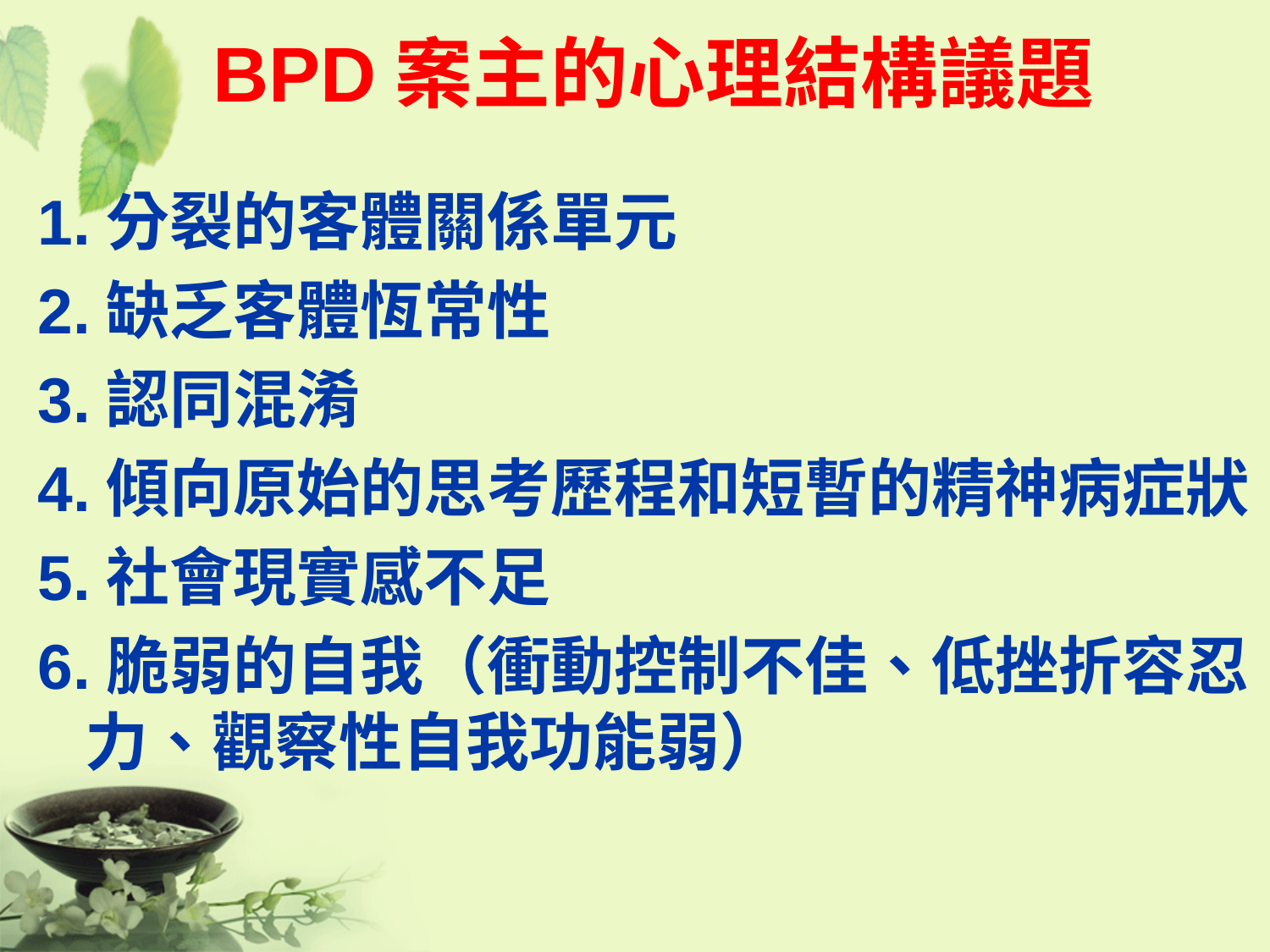

# BPD案主的心理結構議題
1.分裂的客體關係單元
2.缺乏客體恆常性
3.認同混淆
4.傾向原始的思考歷程和短暫的精神病症狀
5.社會現實感不足
6.脆弱的自我（衝動控制不佳、低挫折容忍力、觀察性自我功能弱）